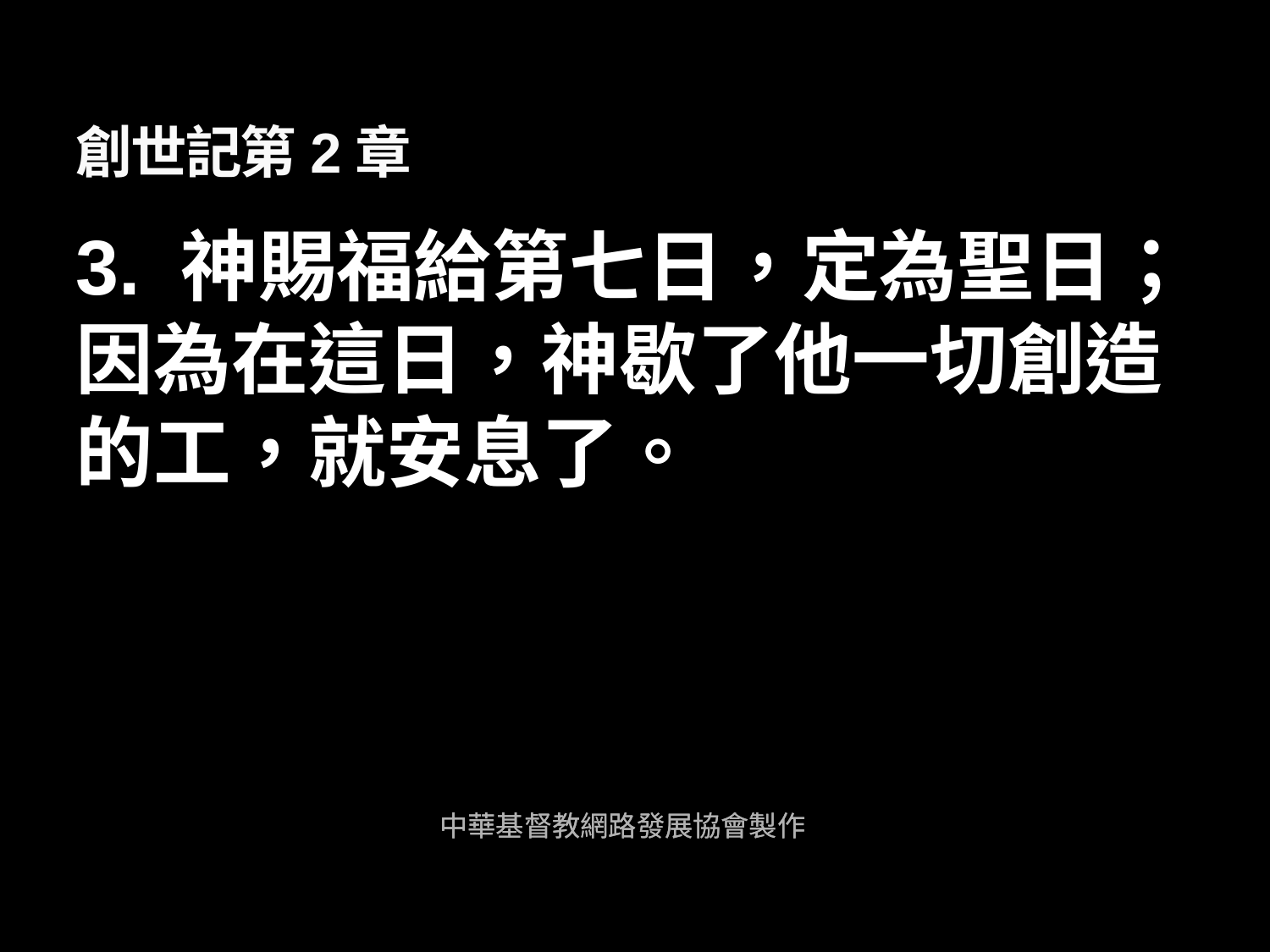

# 創世記第2章
3. 神賜福給第七日，定為聖日；因為在這日，神歇了他一切創造的工，就安息了。